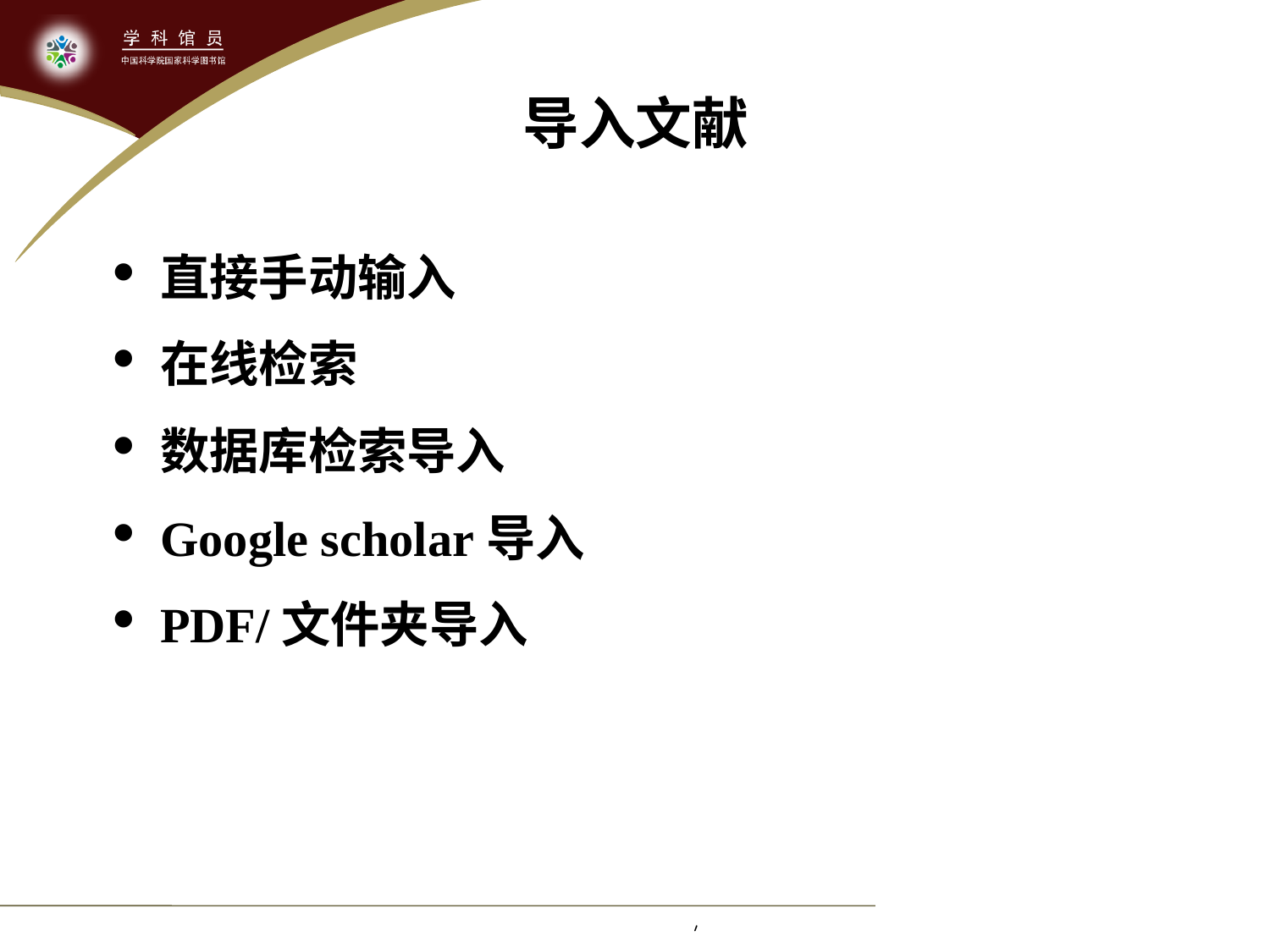

# 导入文献
直接手动输入
在线检索
数据库检索导入
Google scholar导入
PDF/文件夹导入